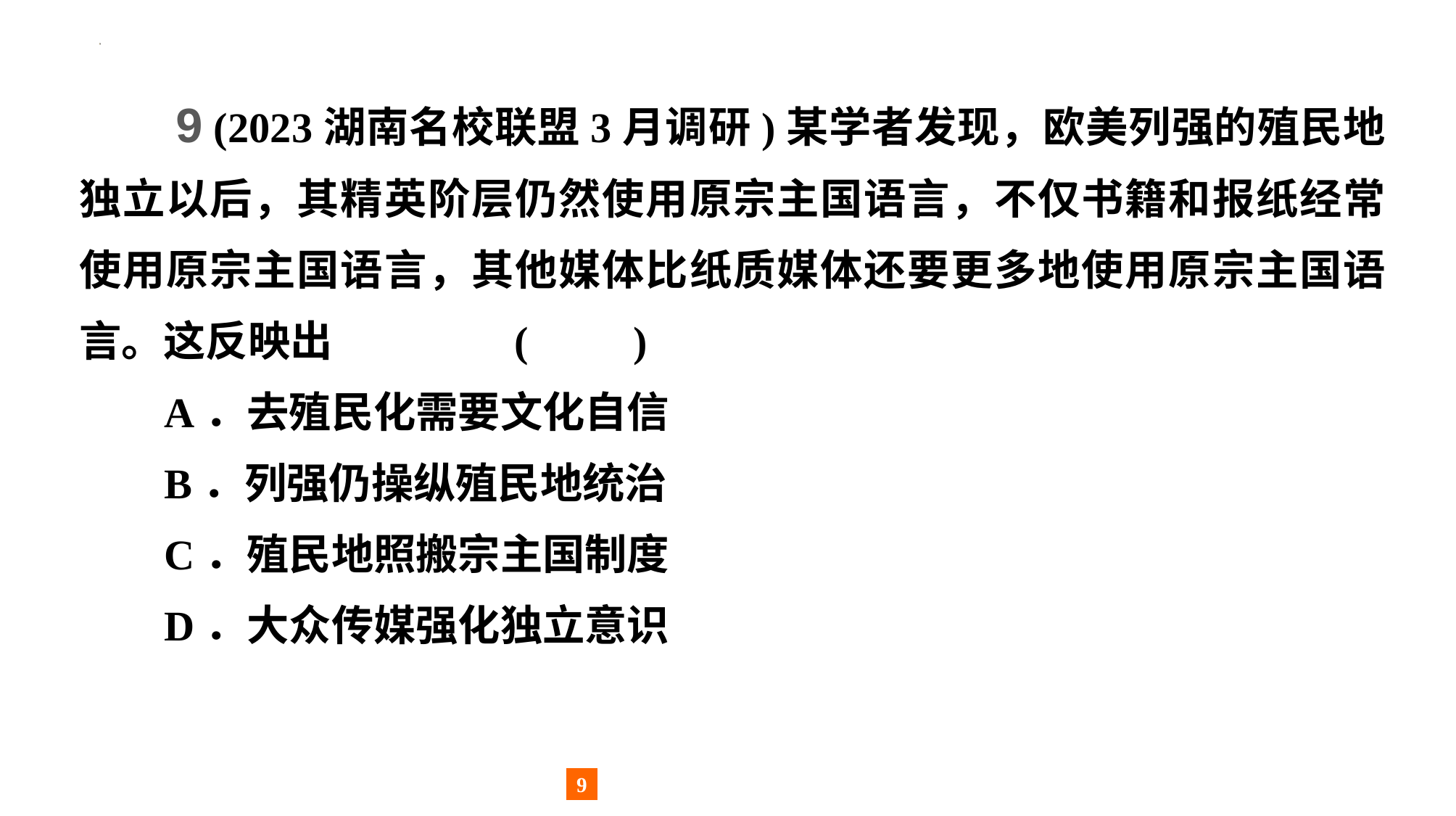

9 (2023湖南名校联盟3月调研)某学者发现，欧美列强的殖民地独立以后，其精英阶层仍然使用原宗主国语言，不仅书籍和报纸经常使用原宗主国语言，其他媒体比纸质媒体还要更多地使用原宗主国语言。这反映出		(　　)
A．去殖民化需要文化自信
B．列强仍操纵殖民地统治
C．殖民地照搬宗主国制度
D．大众传媒强化独立意识
9